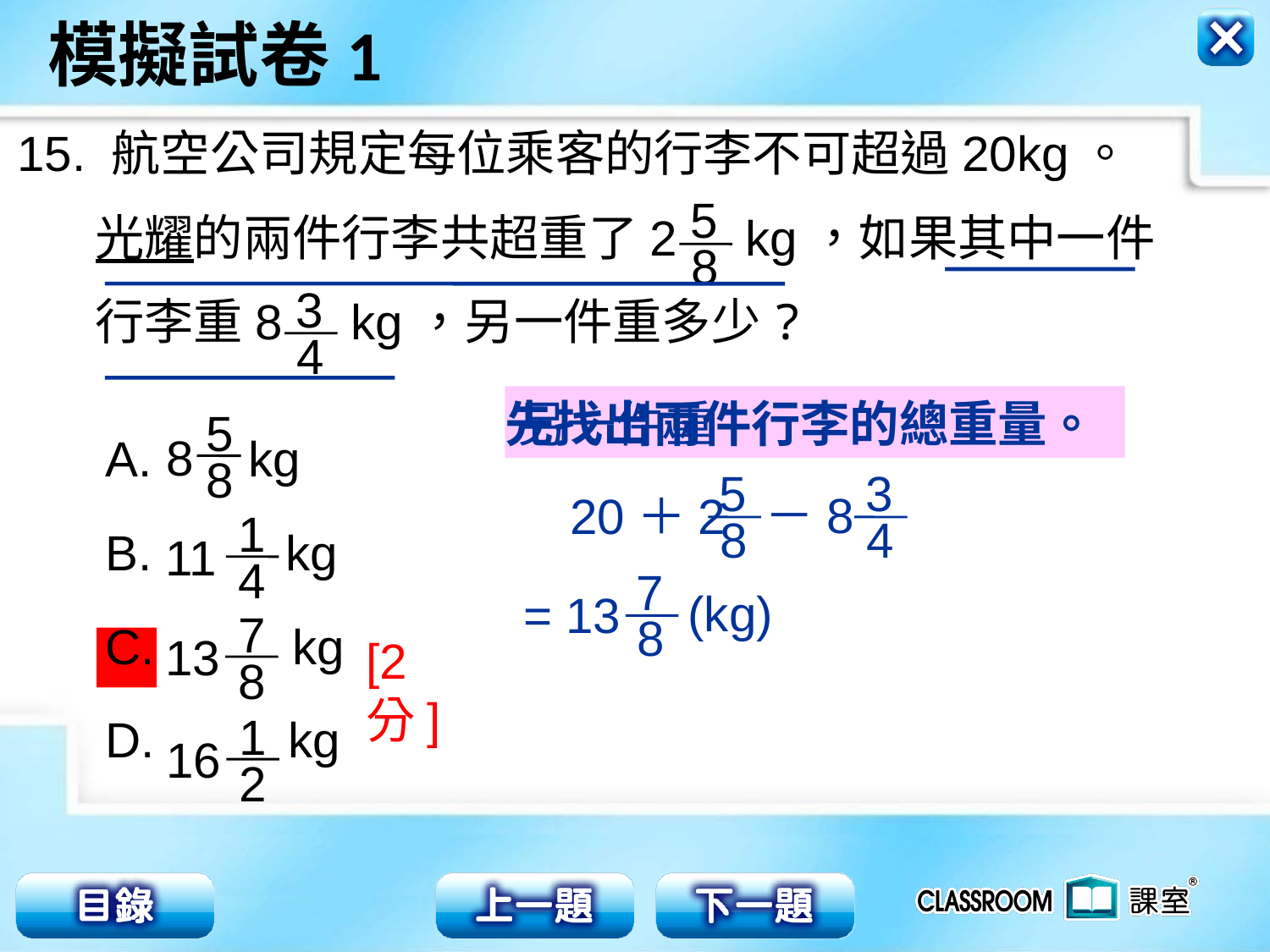

15. 航空公司規定每位乘客的行李不可超過20kg。
      光耀的兩件行李共超重了2     kg，如果其中一件
      行李重8     kg，另一件重多少?
5
8

3
4

先找出兩件行李的總重量。
另一件重
5
8
A.       kg
B.          kg
          kg
D.          kg
8

5
8

20＋2
3
4

－8
1
4

11
7
8

= 13
(kg)
7
8

13
[2分]

1
2

16